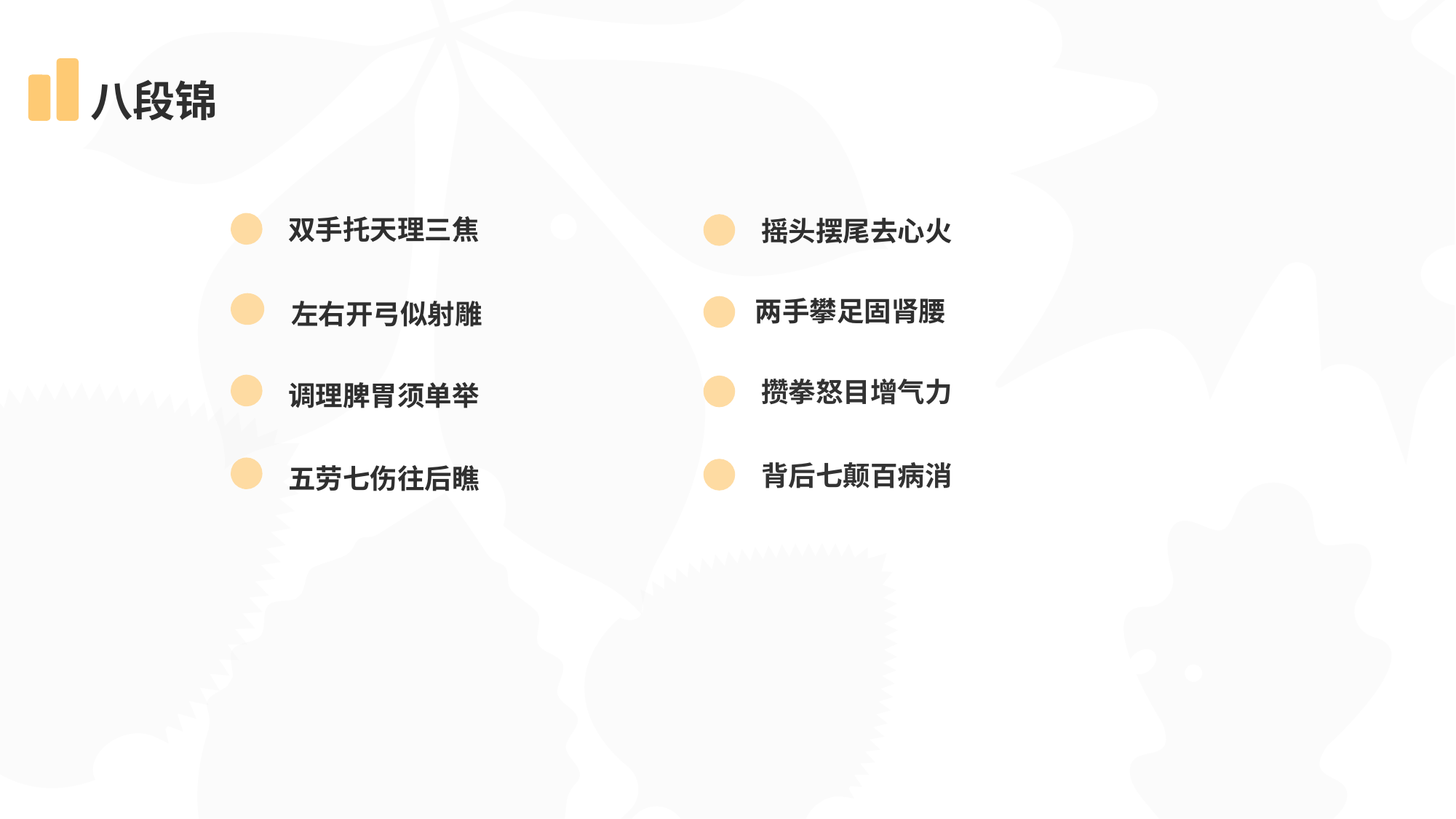

# 八段锦
双手托天理三焦

摇头摆尾去心火

两手攀足固肾腰

左右开弓似射雕

攒拳怒目增气力

调理脾胃须单举

背后七颠百病消

五劳七伤往后瞧